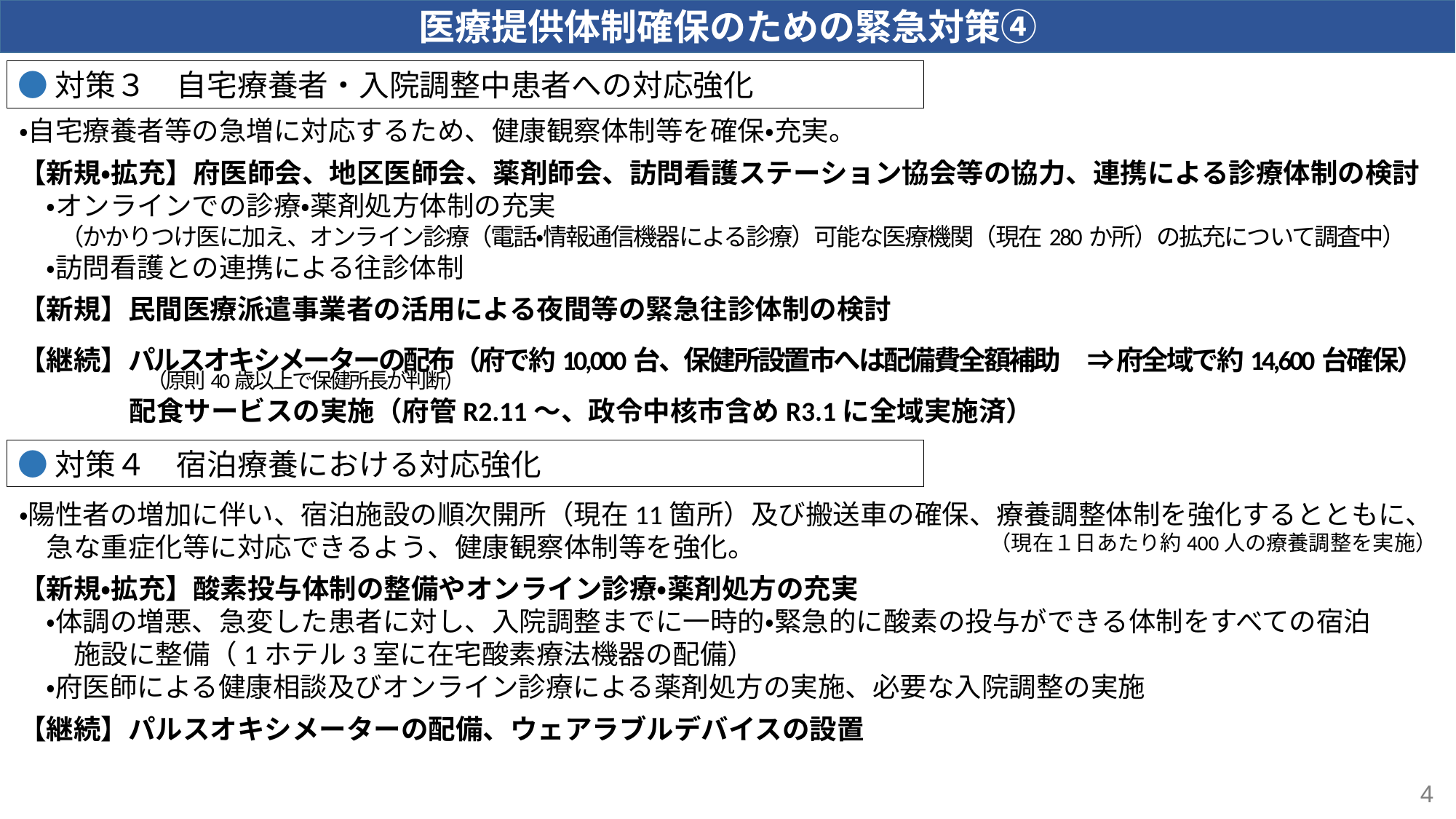

医療提供体制確保のための緊急対策④
●対策３　自宅療養者・入院調整中患者への対応強化
・自宅療養者等の急増に対応するため、健康観察体制等を確保・充実。
【新規・拡充】府医師会、地区医師会、薬剤師会、訪問看護ステーション協会等の協力、連携による診療体制の検討
　・オンラインでの診療・薬剤処方体制の充実
　　（かかりつけ医に加え、オンライン診療（電話・情報通信機器による診療）可能な医療機関（現在280か所）の拡充について調査中）
　・訪問看護との連携による往診体制
【新規】民間医療派遣事業者の活用による夜間等の緊急往診体制の検討
【継続】パルスオキシメーターの配布（府で約10,000台、保健所設置市へは配備費全額補助 　⇒ 府全域で約14,600台確保）
　　　　　（原則40歳以上で保健所長が判断）
　　　　  配食サービスの実施（府管R2.11～、政令中核市含めR3.1に全域実施済）
●対策４　宿泊療養における対応強化
・陽性者の増加に伴い、宿泊施設の順次開所（現在11箇所）及び搬送車の確保、療養調整体制を強化するとともに、
　急な重症化等に対応できるよう、健康観察体制等を強化。
【新規・拡充】酸素投与体制の整備やオンライン診療・薬剤処方の充実
　・体調の増悪、急変した患者に対し、入院調整までに一時的・緊急的に酸素の投与ができる体制をすべての宿泊
　　施設に整備（1ホテル3室に在宅酸素療法機器の配備）
　・府医師による健康相談及びオンライン診療による薬剤処方の実施、必要な入院調整の実施
【継続】パルスオキシメーターの配備、ウェアラブルデバイスの設置
（現在１日あたり約400人の療養調整を実施）
4